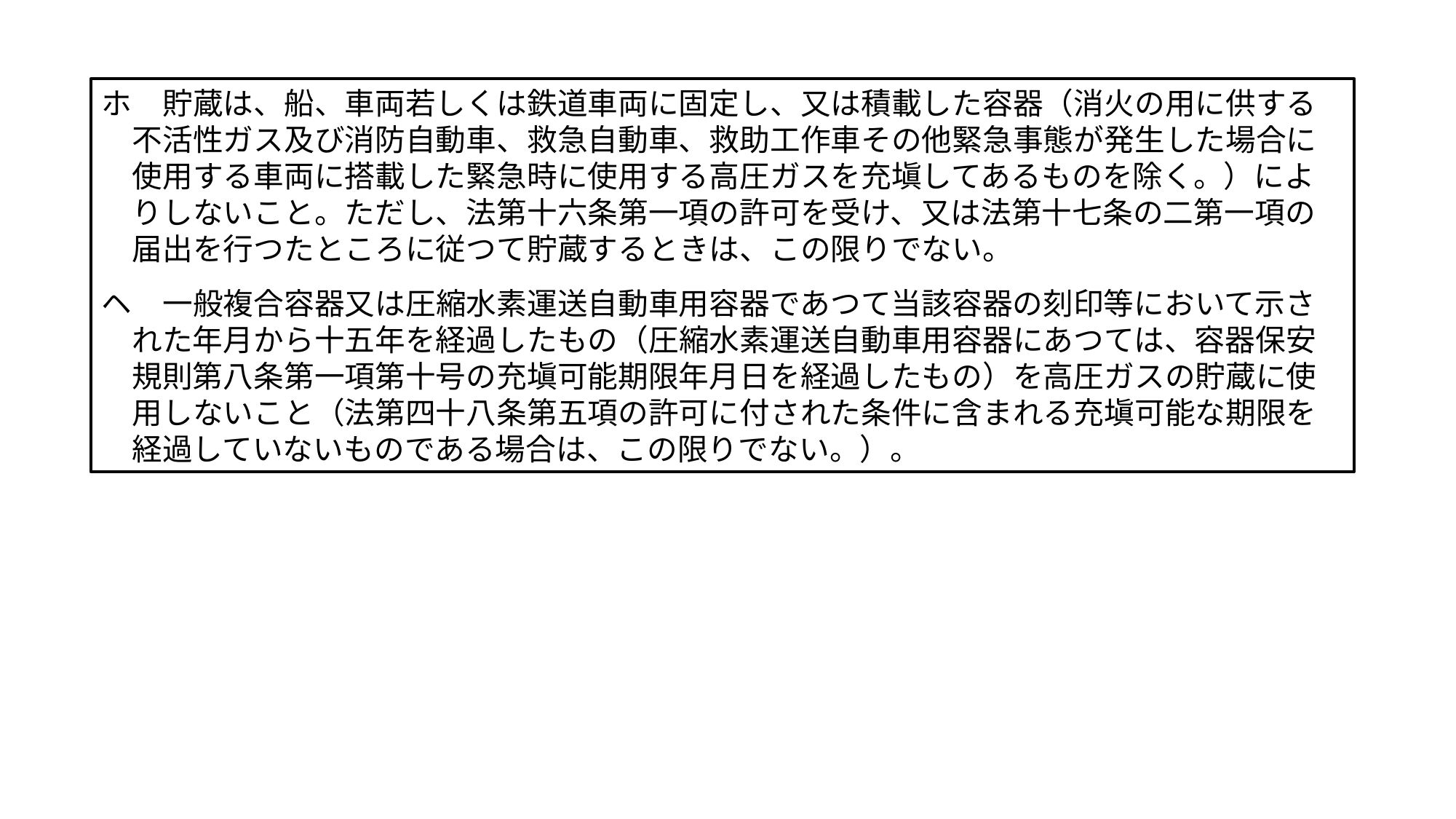

ホ　貯蔵は、船、車両若しくは鉄道車両に固定し、又は積載した容器（消火の用に供する
　不活性ガス及び消防自動車、救急自動車、救助工作車その他緊急事態が発生した場合に
　使用する車両に搭載した緊急時に使用する高圧ガスを充塡してあるものを除く。）によ
　りしないこと。ただし、法第十六条第一項の許可を受け、又は法第十七条の二第一項の
　届出を行つたところに従つて貯蔵するときは、この限りでない。
ヘ　一般複合容器又は圧縮水素運送自動車用容器であつて当該容器の刻印等において示さ
　れた年月から十五年を経過したもの（圧縮水素運送自動車用容器にあつては、容器保安
　規則第八条第一項第十号の充塡可能期限年月日を経過したもの）を高圧ガスの貯蔵に使
　用しないこと（法第四十八条第五項の許可に付された条件に含まれる充塡可能な期限を
　経過していないものである場合は、この限りでない。）。